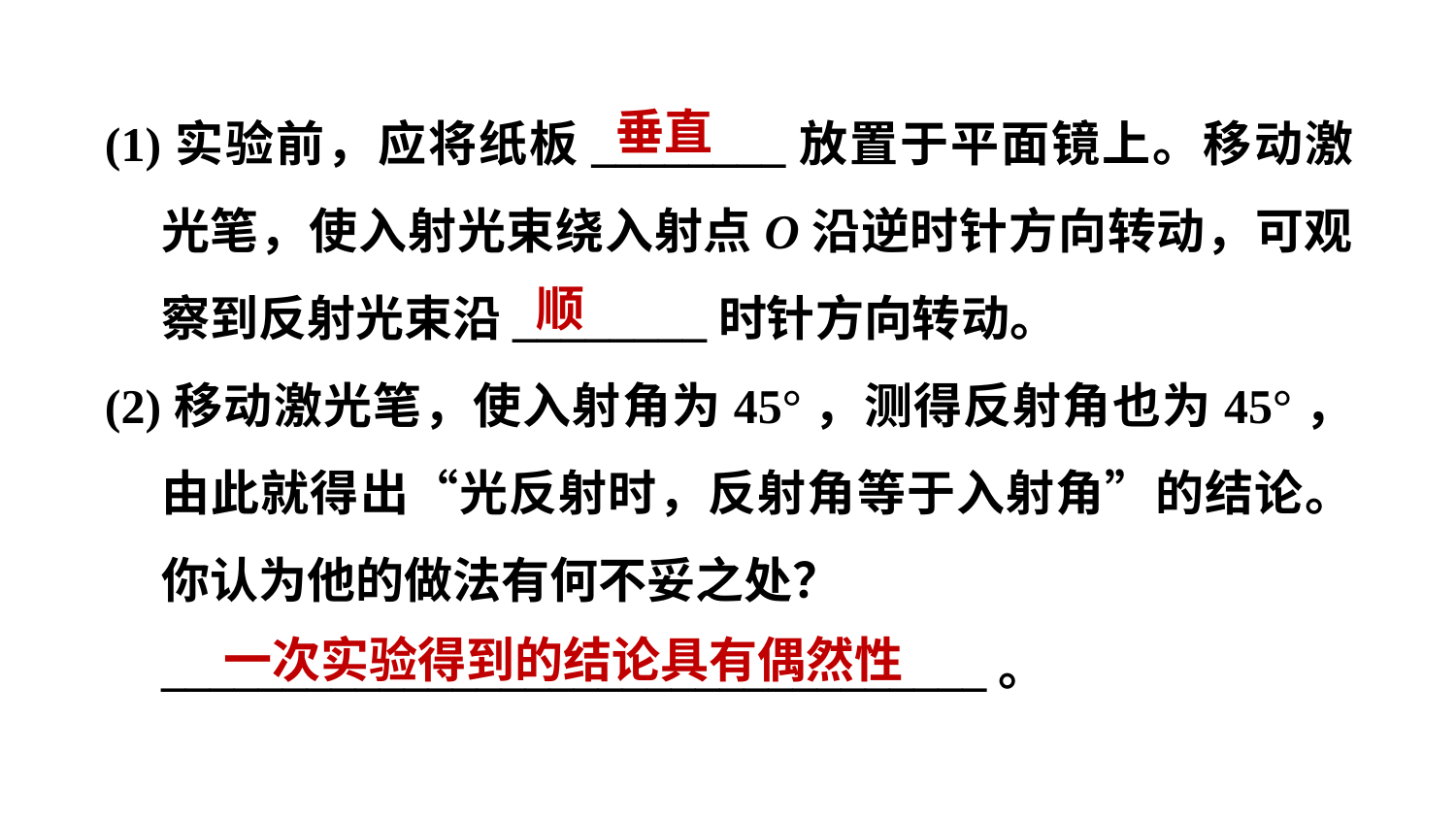

垂直
(1)实验前，应将纸板________放置于平面镜上。移动激光笔，使入射光束绕入射点O沿逆时针方向转动，可观察到反射光束沿________时针方向转动。
(2)移动激光笔，使入射角为45°，测得反射角也为45°，由此就得出“光反射时，反射角等于入射角”的结论。你认为他的做法有何不妥之处？
	__________________________________。
顺
一次实验得到的结论具有偶然性